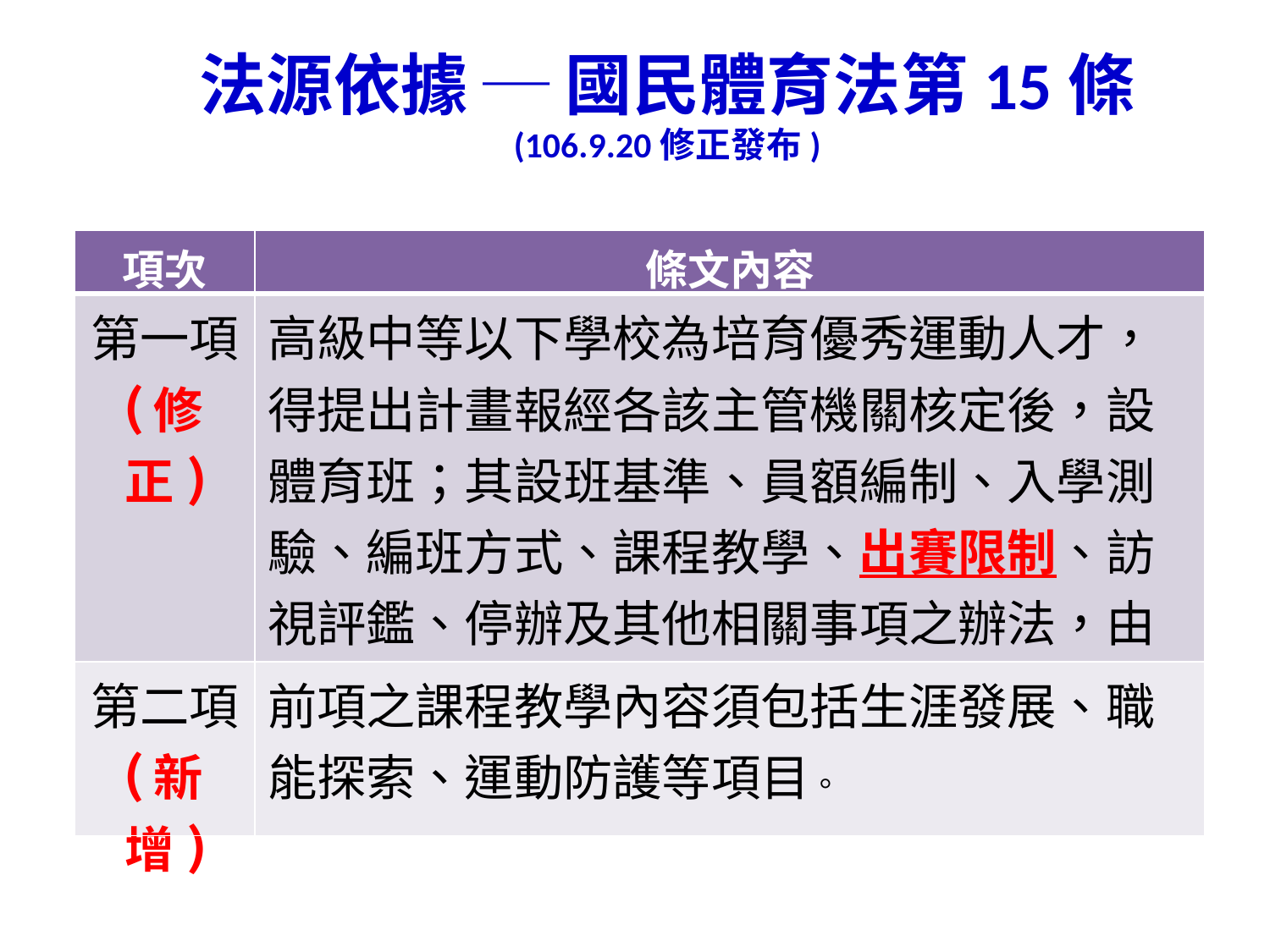

法源依據 ─ 國民體育法第15條
(106.9.20修正發布)
| 項次 | 條文內容 |
| --- | --- |
| 第一項 (修正) | 高級中等以下學校為培育優秀運動人才，得提出計畫報經各該主管機關核定後，設體育班；其設班基準、員額編制、入學測驗、編班方式、課程教學、出賽限制、訪視評鑑、停辦及其他相關事項之辦法，由中央主管機關定之。 |
| 第二項 (新增) | 前項之課程教學內容須包括生涯發展、職能探索、運動防護等項目。 |